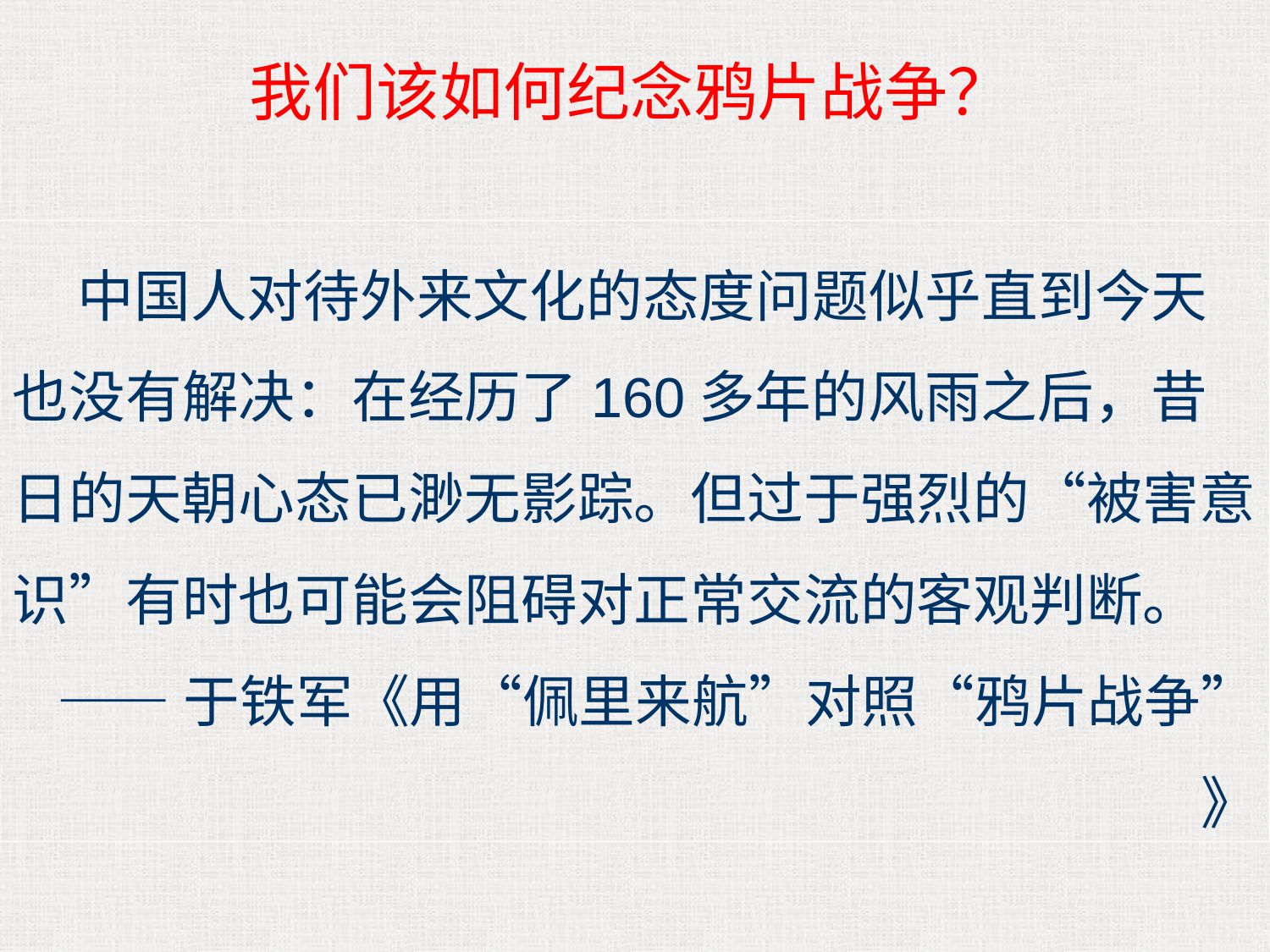

我们该如何纪念鸦片战争？
    中国人对待外来文化的态度问题似乎直到今天也没有解决：在经历了160多年的风雨之后，昔日的天朝心态已渺无影踪。但过于强烈的“被害意识”有时也可能会阻碍对正常交流的客观判断。
——于铁军《用“佩里来航”对照“鸦片战争” 》